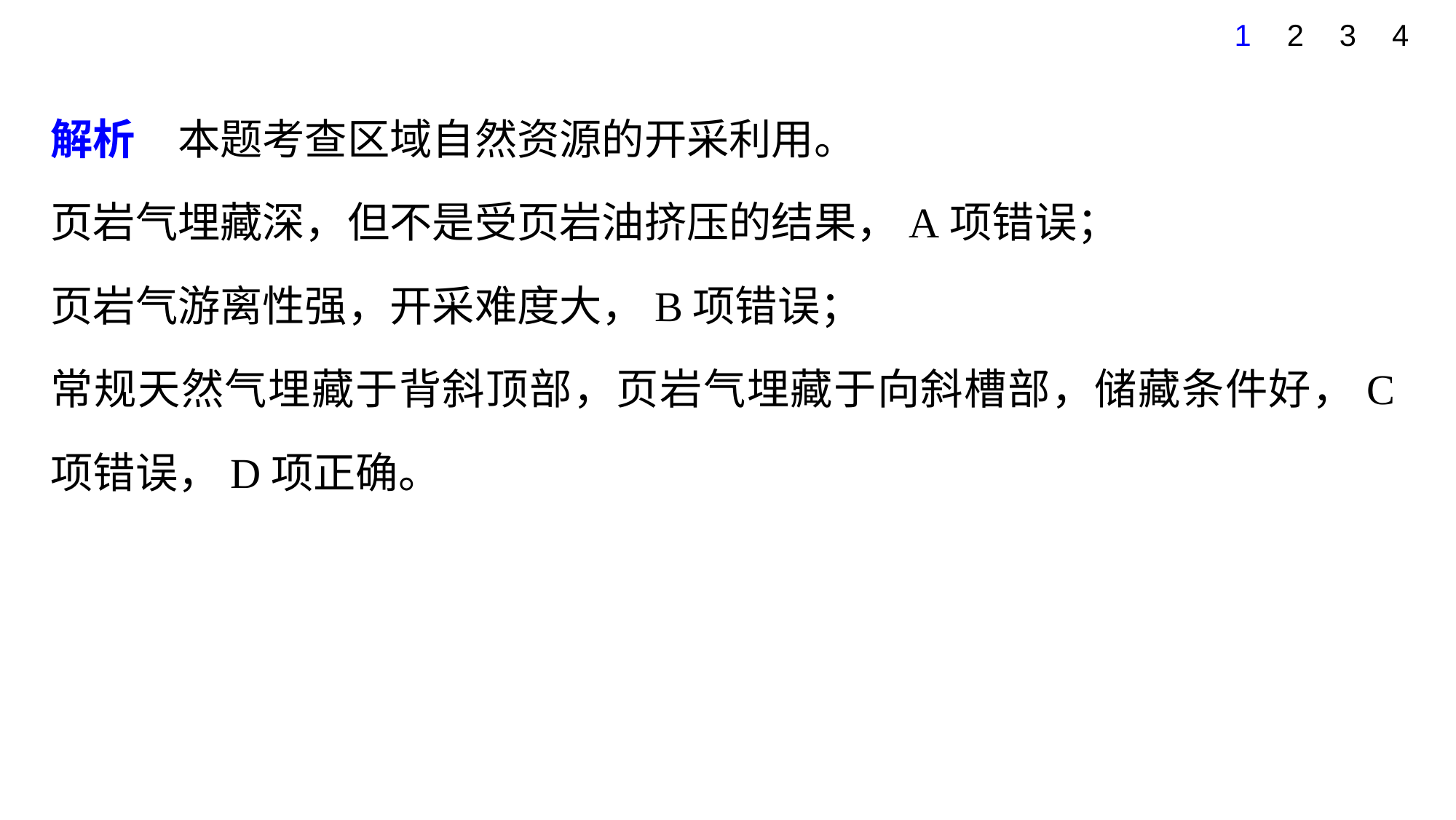

1
2
3
4
解析　本题考查区域自然资源的开采利用。
页岩气埋藏深，但不是受页岩油挤压的结果，A项错误；
页岩气游离性强，开采难度大，B项错误；
常规天然气埋藏于背斜顶部，页岩气埋藏于向斜槽部，储藏条件好，C项错误，D项正确。